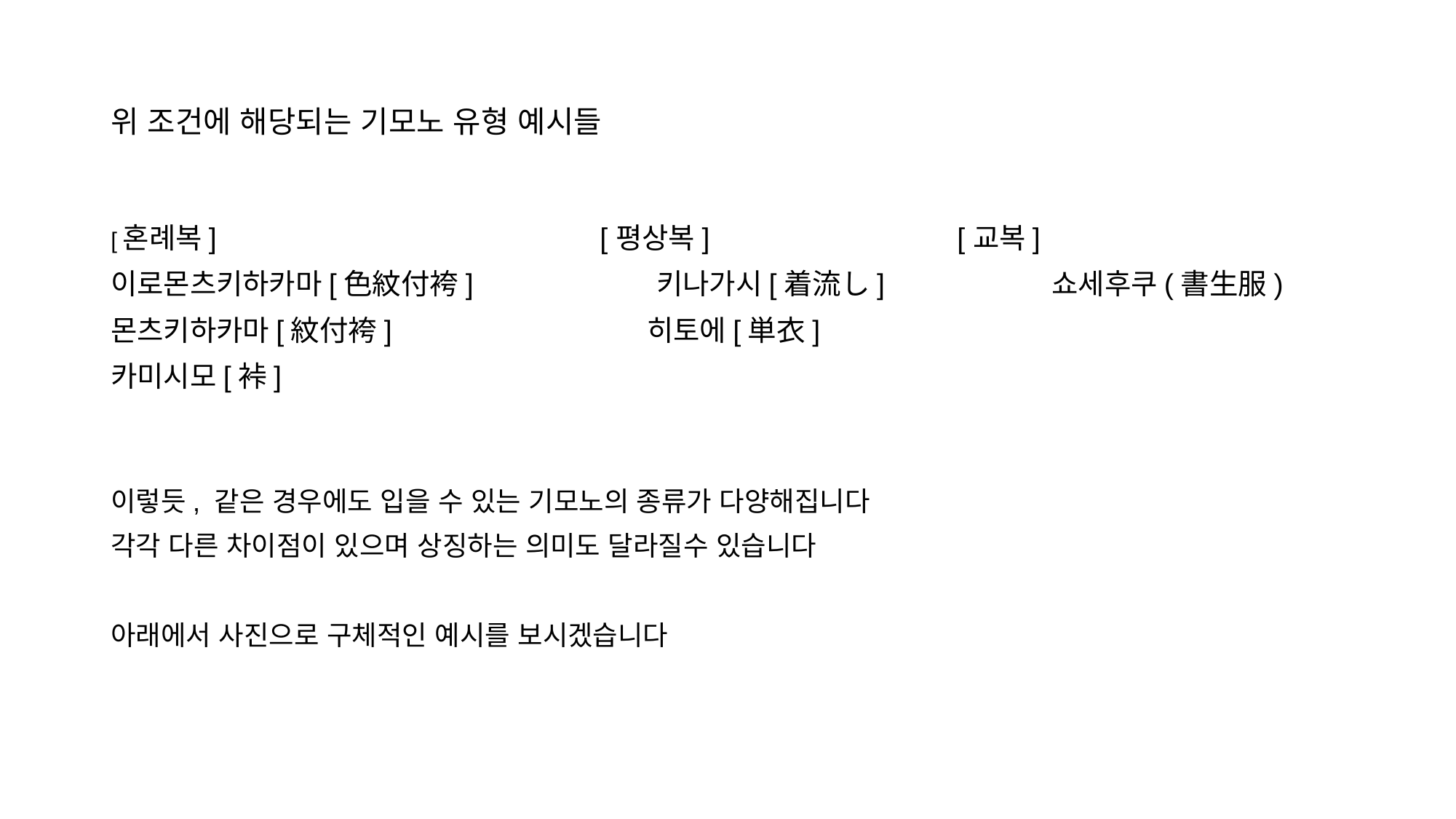

# 위 조건에 해당되는 기모노 유형 예시들
[혼례복]                                                [평상복]                               [교복]
이로몬츠키하카마[色紋付袴]                      키나가시[着流し]                    쇼세후쿠(書生服)
몬츠키하카마[紋付袴]                               히토에[単衣]
카미시모[裃]

이렇듯, 같은 경우에도 입을 수 있는 기모노의 종류가 다양해집니다
각각 다른 차이점이 있으며 상징하는 의미도 달라질수 있습니다

아래에서 사진으로 구체적인 예시를 보시겠습니다